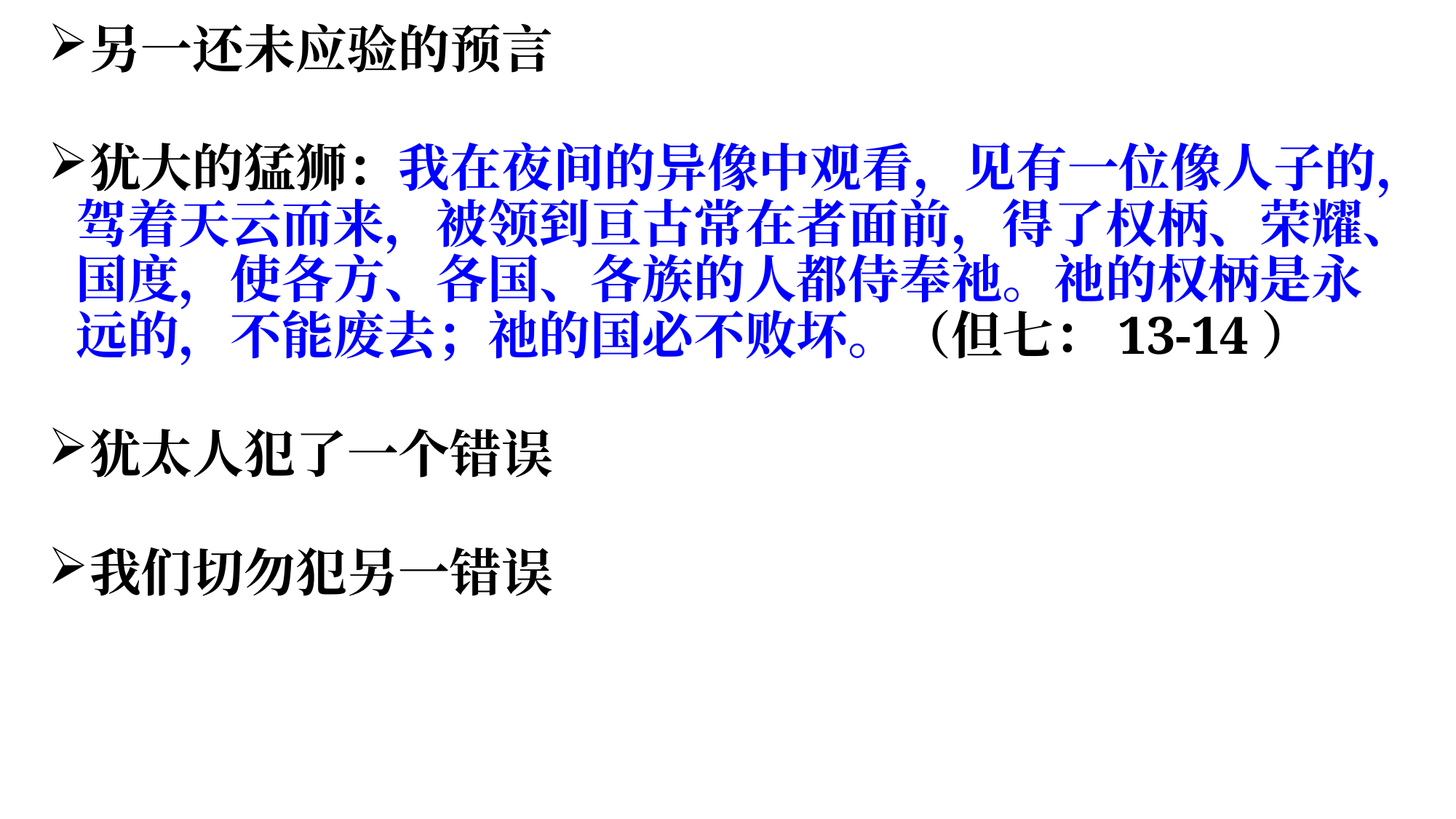

另一还未应验的预言

犹大的猛狮：我在夜间的异像中观看，见有一位像人子的，驾着天云而来，被领到亘古常在者面前，得了权柄、荣耀、国度，使各方、各国、各族的人都侍奉祂。祂的权柄是永远的，不能废去；祂的国必不败坏。（但七：13-14）

犹太人犯了一个错误

我们切勿犯另一错误